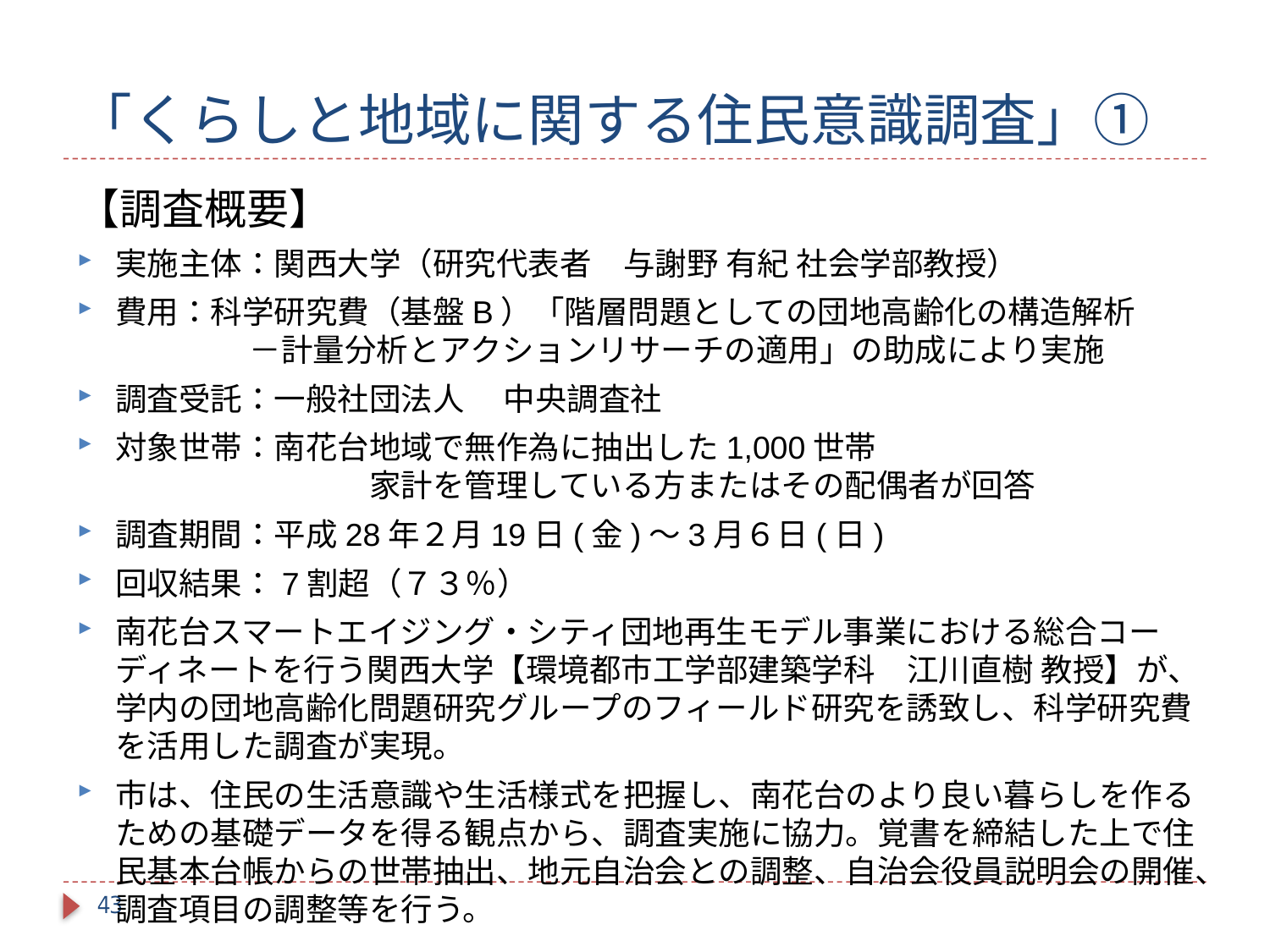

# 「くらしと地域に関する住民意識調査」①
【調査概要】
実施主体：関西大学（研究代表者　与謝野 有紀 社会学部教授）
費用：科学研究費（基盤B）「階層問題としての団地高齢化の構造解析
　　　　 －計量分析とアクションリサーチの適用」の助成により実施
調査受託：一般社団法人 　中央調査社
対象世帯：南花台地域で無作為に抽出した1,000世帯
　　　　　　　　家計を管理している方またはその配偶者が回答
調査期間：平成28年２月19日(金)～3月６日(日)
回収結果：7割超（７３％）
南花台スマートエイジング・シティ団地再生モデル事業における総合コーディネートを行う関西大学【環境都市工学部建築学科　江川直樹 教授】が、学内の団地高齢化問題研究グループのフィールド研究を誘致し、科学研究費を活用した調査が実現。
市は、住民の生活意識や生活様式を把握し、南花台のより良い暮らしを作るための基礎データを得る観点から、調査実施に協力。覚書を締結した上で住民基本台帳からの世帯抽出、地元自治会との調整、自治会役員説明会の開催、調査項目の調整等を行う。

43